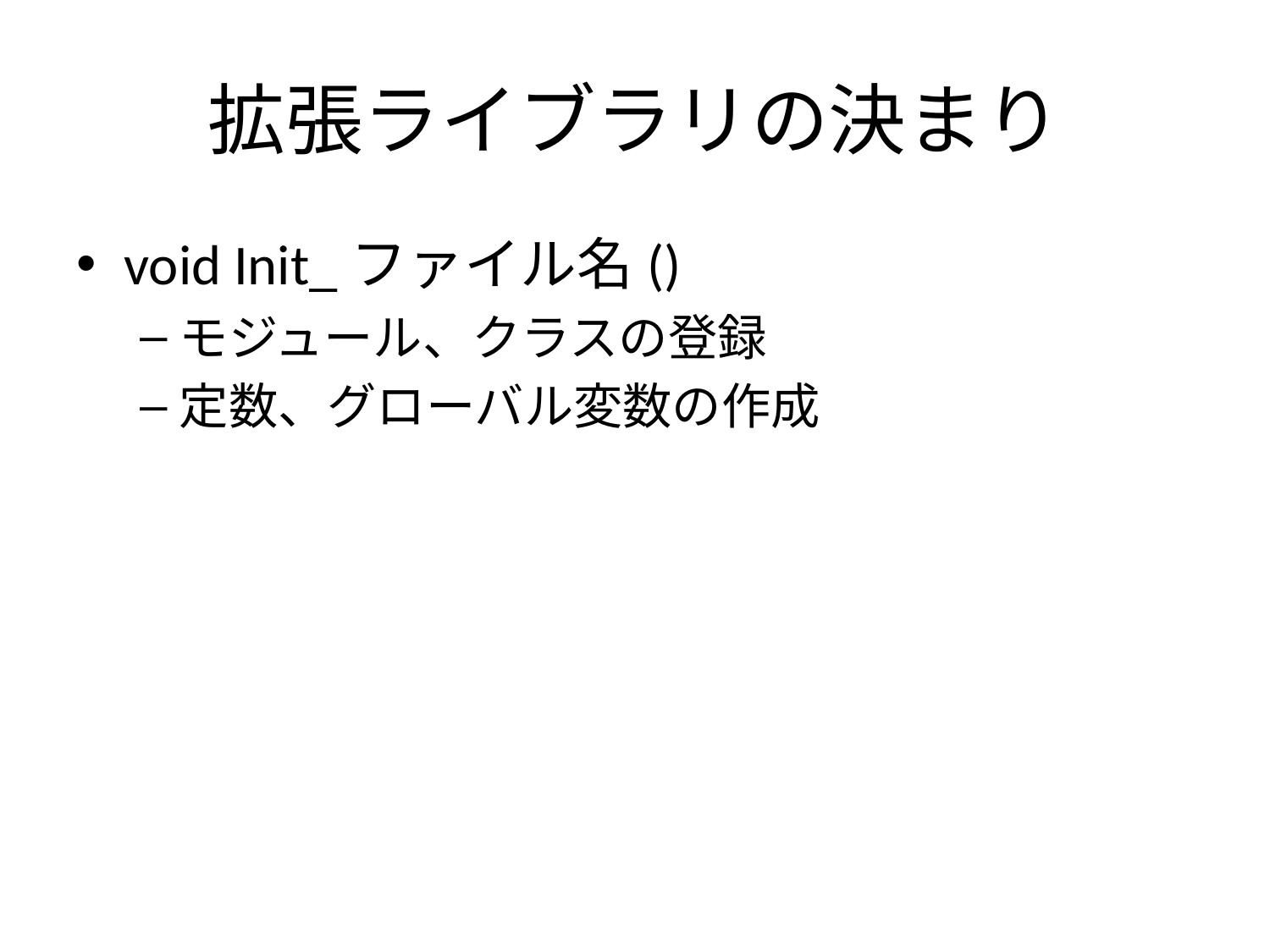

# 拡張ライブラリの決まり
void Init_ファイル名()
モジュール、クラスの登録
定数、グローバル変数の作成